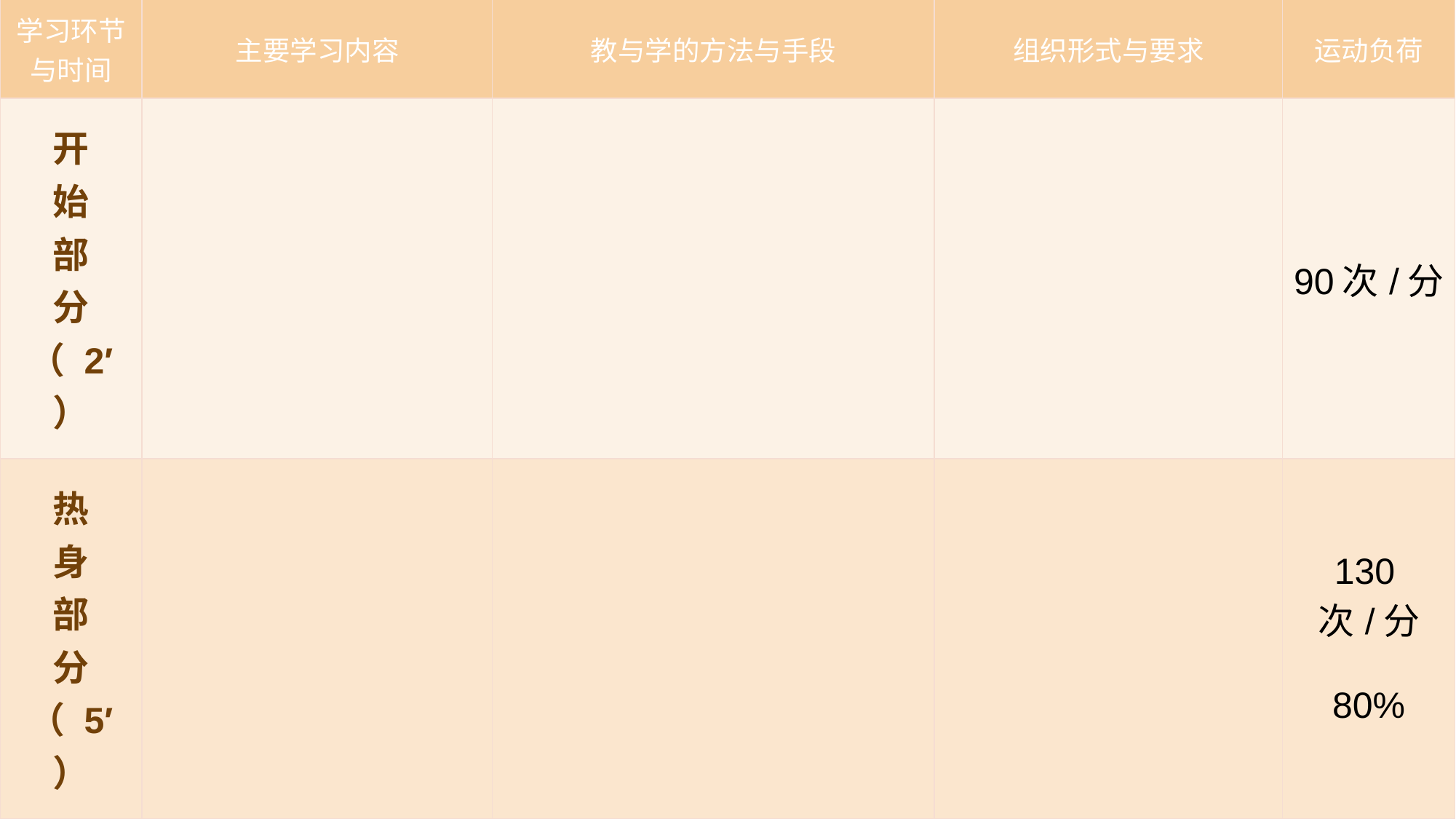

| 学习环节与时间 | 主要学习内容 | 教与学的方法与手段 | 组织形式与要求 | 运动负荷 |
| --- | --- | --- | --- | --- |
| 开 始 部 分 （ 2′ ） |  |  |  | 90次/分 |
| 热 身 部 分 （ 5′ ） |  |  |  | 130次/分 80% |